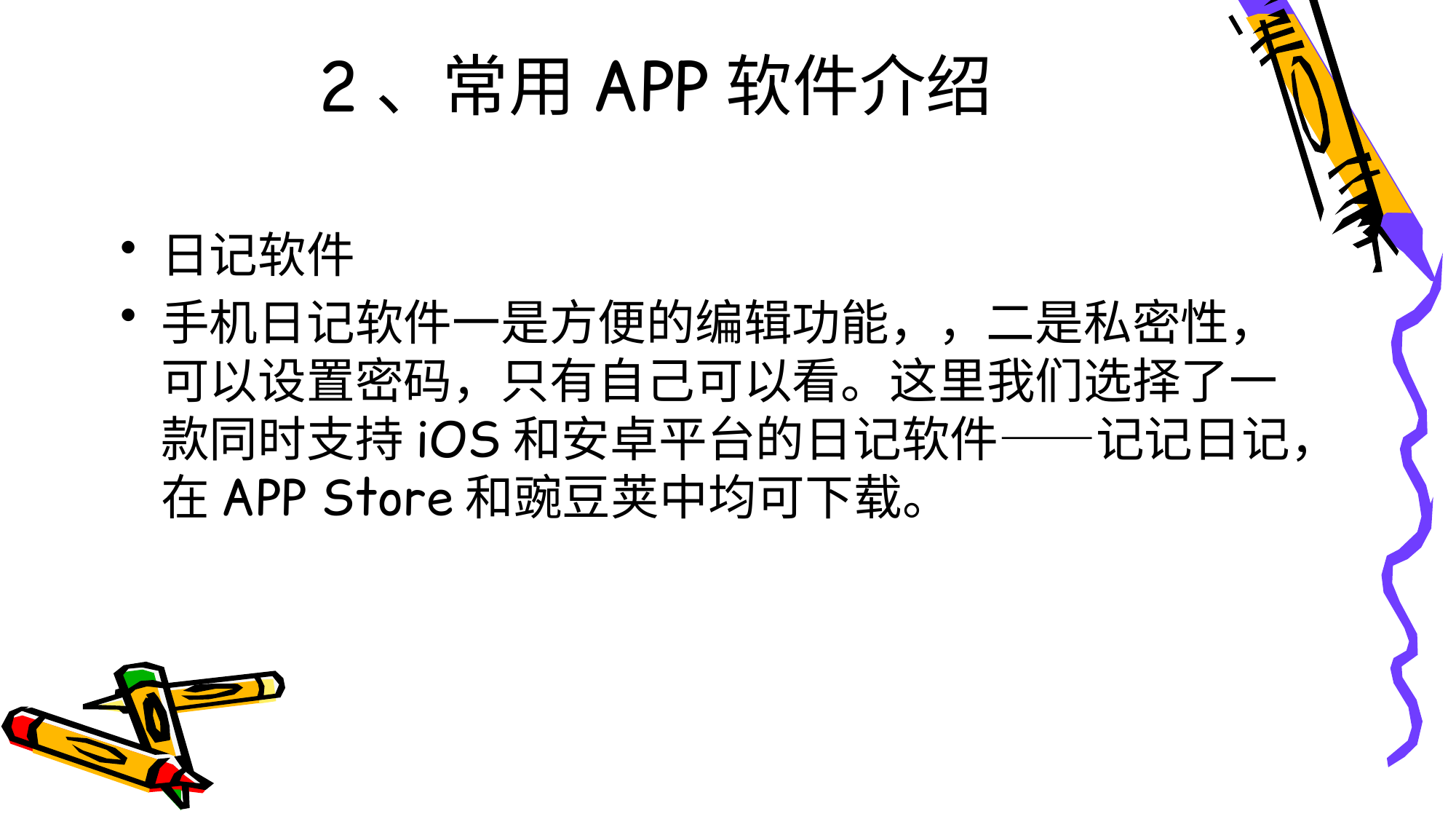

# 2、常用APP软件介绍
日记软件
手机日记软件一是方便的编辑功能，，二是私密性，可以设置密码，只有自己可以看。这里我们选择了一款同时支持iOS和安卓平台的日记软件——记记日记，在APP Store和豌豆荚中均可下载。